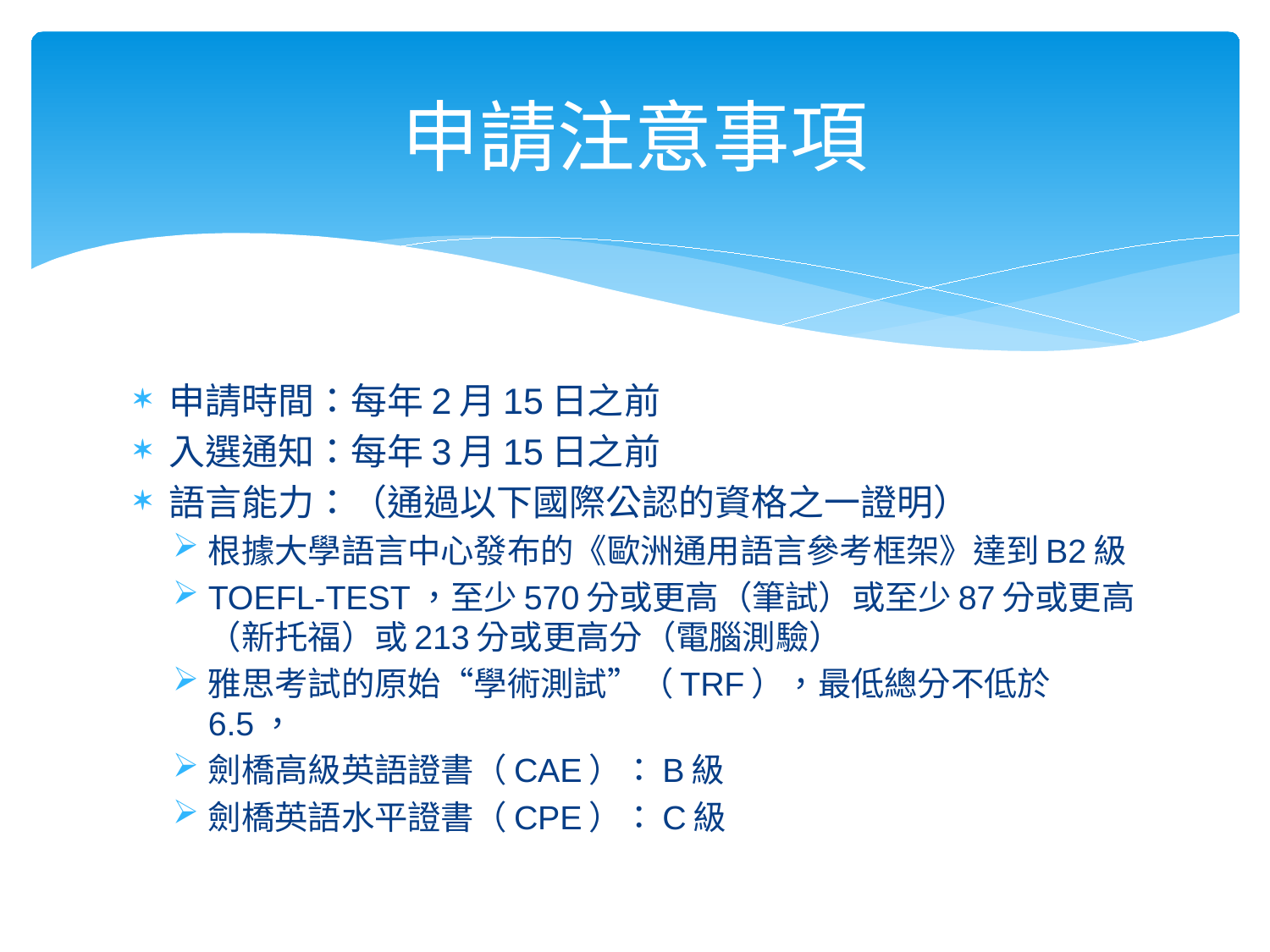

# 申請注意事項
申請時間：每年2月15日之前
入選通知：每年3月15日之前
語言能力：（通過以下國際公認的資格之一證明）
根據大學語言中心發布的《歐洲通用語言參考框架》達到B2級
TOEFL-TEST，至少570分或更高（筆試）或至少87分或更高（新托福）或213分或更高分（電腦測驗）
雅思考試的原始“學術測試”（TRF），最低總分不低於6.5，
劍橋高級英語證書（CAE）：B級
劍橋英語水平證書（CPE）：C級